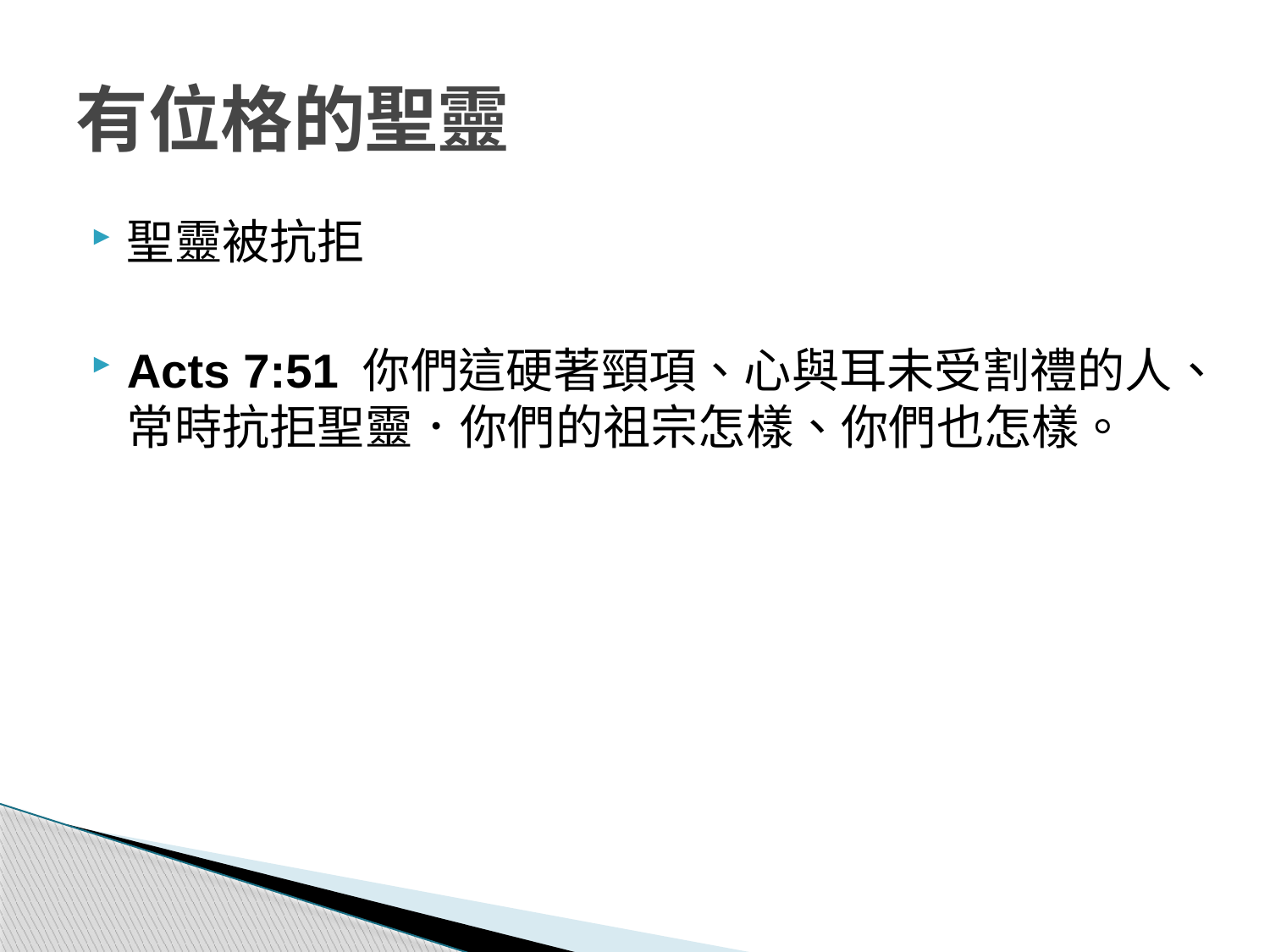

# 有位格的聖靈
聖靈被抗拒

Acts 7:51 你們這硬著頸項、心與耳未受割禮的人、常時抗拒聖靈．你們的祖宗怎樣、你們也怎樣。